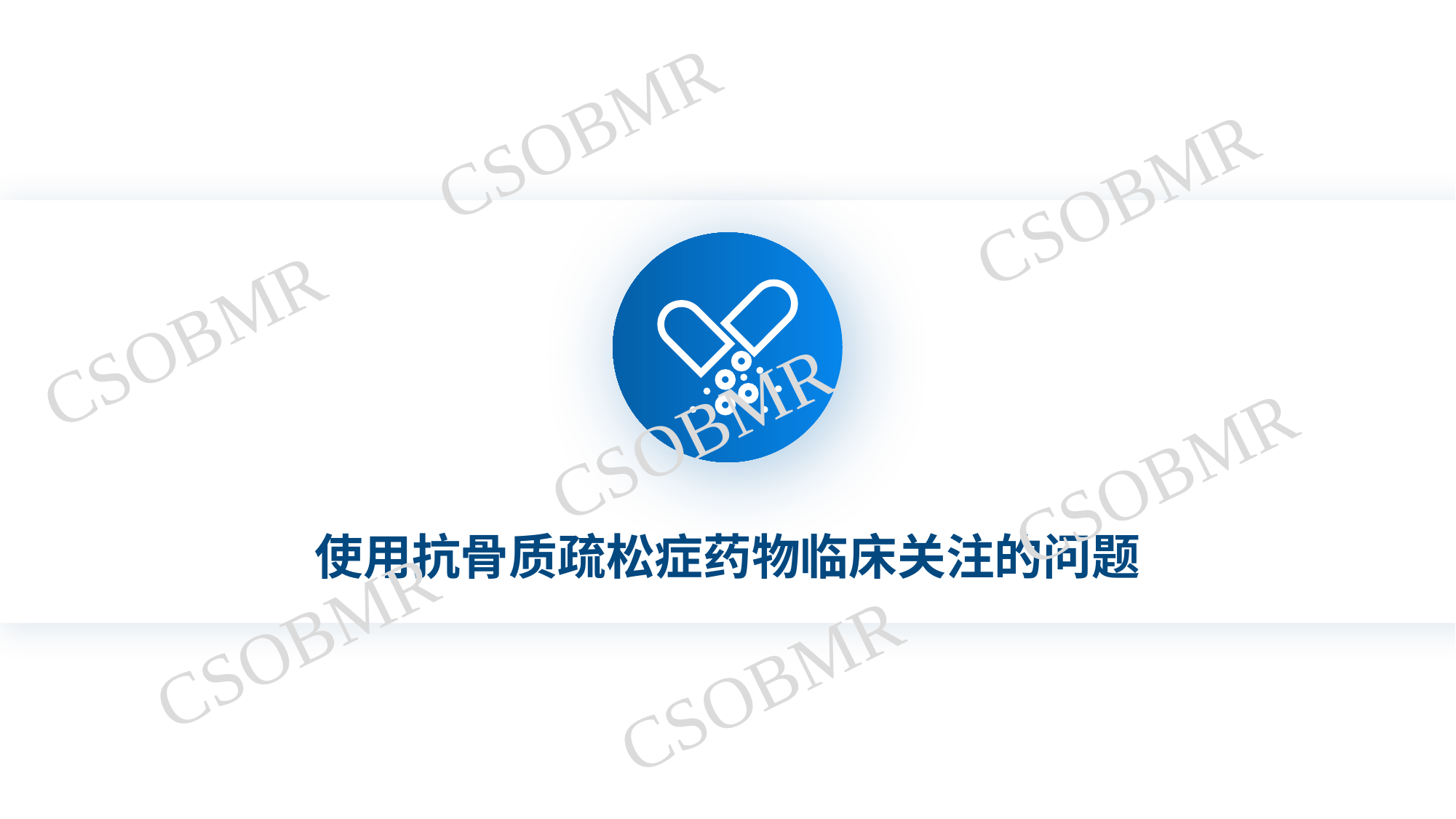

CSOBMR
CSOBMR

CSOBMR
CSOBMR
CSOBMR
使用抗骨质疏松症药物临床关注的问题
CSOBMR
CSOBMR